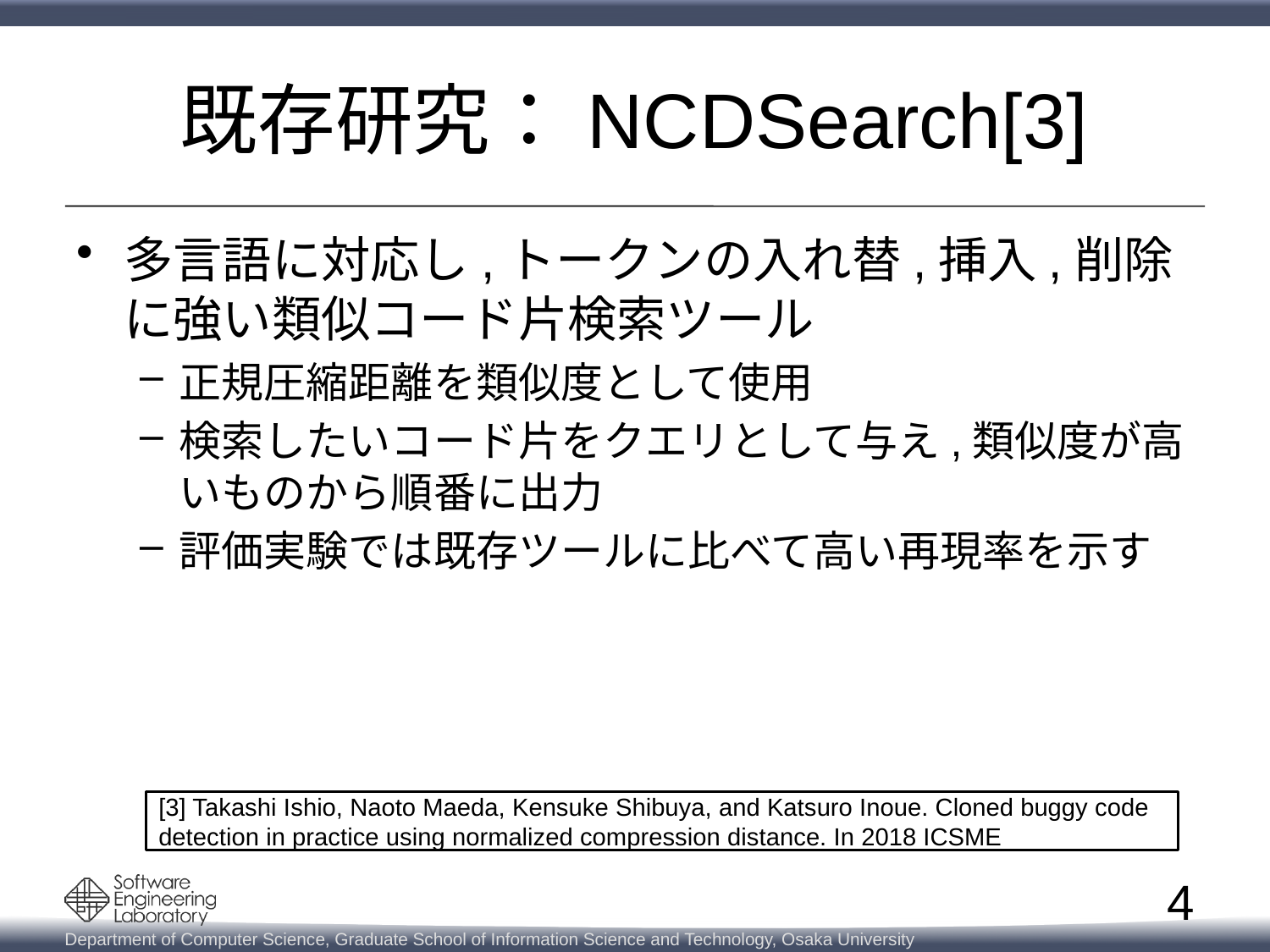

# 既存研究：NCDSearch[3]
多言語に対応し,トークンの入れ替,挿入,削除に強い類似コード片検索ツール
正規圧縮距離を類似度として使用
検索したいコード片をクエリとして与え,類似度が高いものから順番に出力
評価実験では既存ツールに比べて高い再現率を示す
[3] Takashi Ishio, Naoto Maeda, Kensuke Shibuya, and Katsuro Inoue. Cloned buggy code detection in practice using normalized compression distance. In 2018 ICSME
4